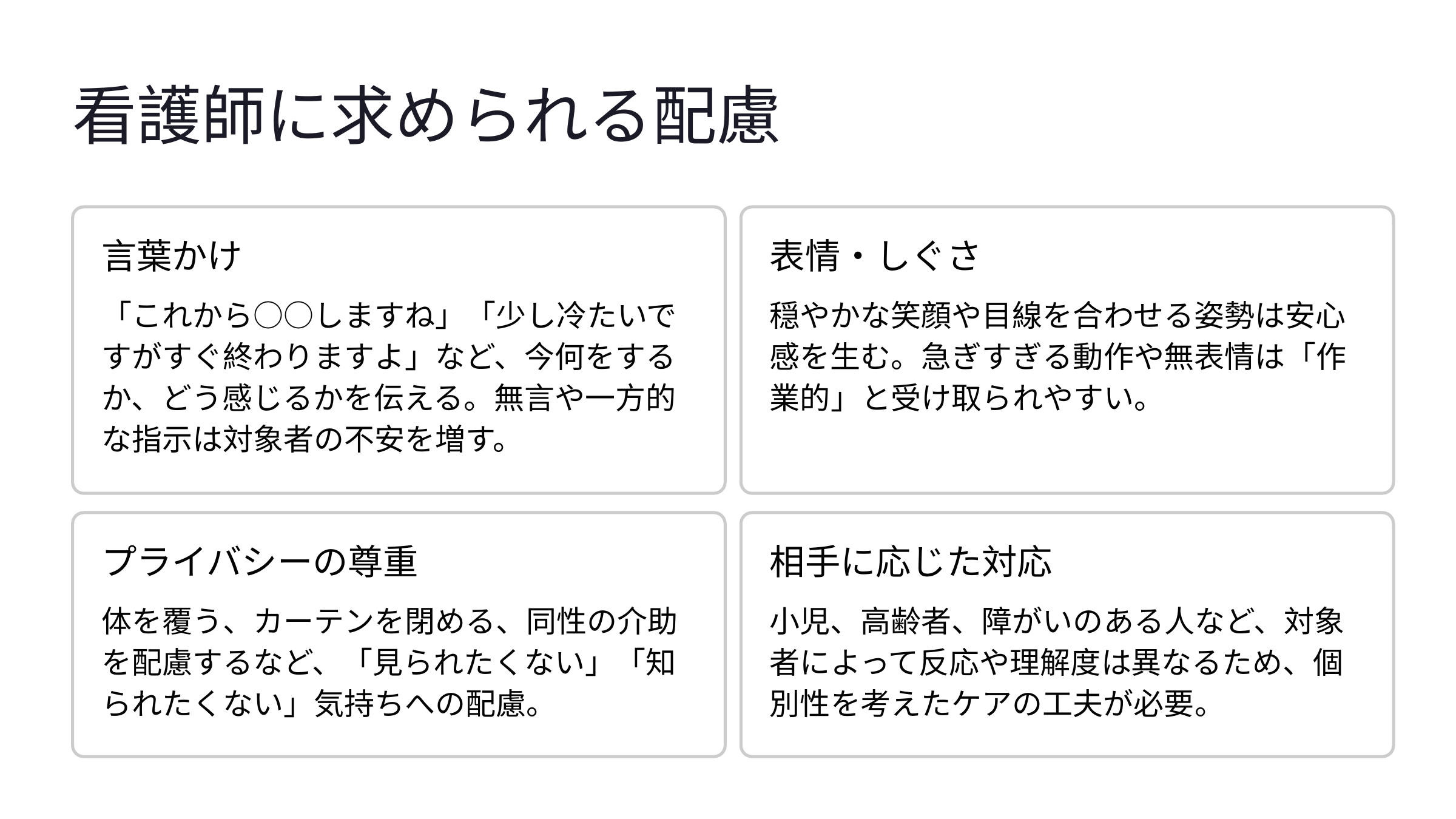

看護師に求められる配慮

言葉かけ
表情・しぐさ
穏やかな笑顔や目線を合わせる姿勢は安心感を生む。急ぎすぎる動作や無表情は「作業的」と受け取られやすい。
「これから○○しますね」「少し冷たいですがすぐ終わりますよ」など、今何をするか、どう感じるかを伝える。無言や一方的な指示は対象者の不安を増す。

プライバシーの尊重
相手に応じた対応
体を覆う、カーテンを閉める、同性の介助を配慮するなど、「見られたくない」「知られたくない」気持ちへの配慮。
小児、高齢者、障がいのある人など、対象者によって反応や理解度は異なるため、個別性を考えたケアの工夫が必要。